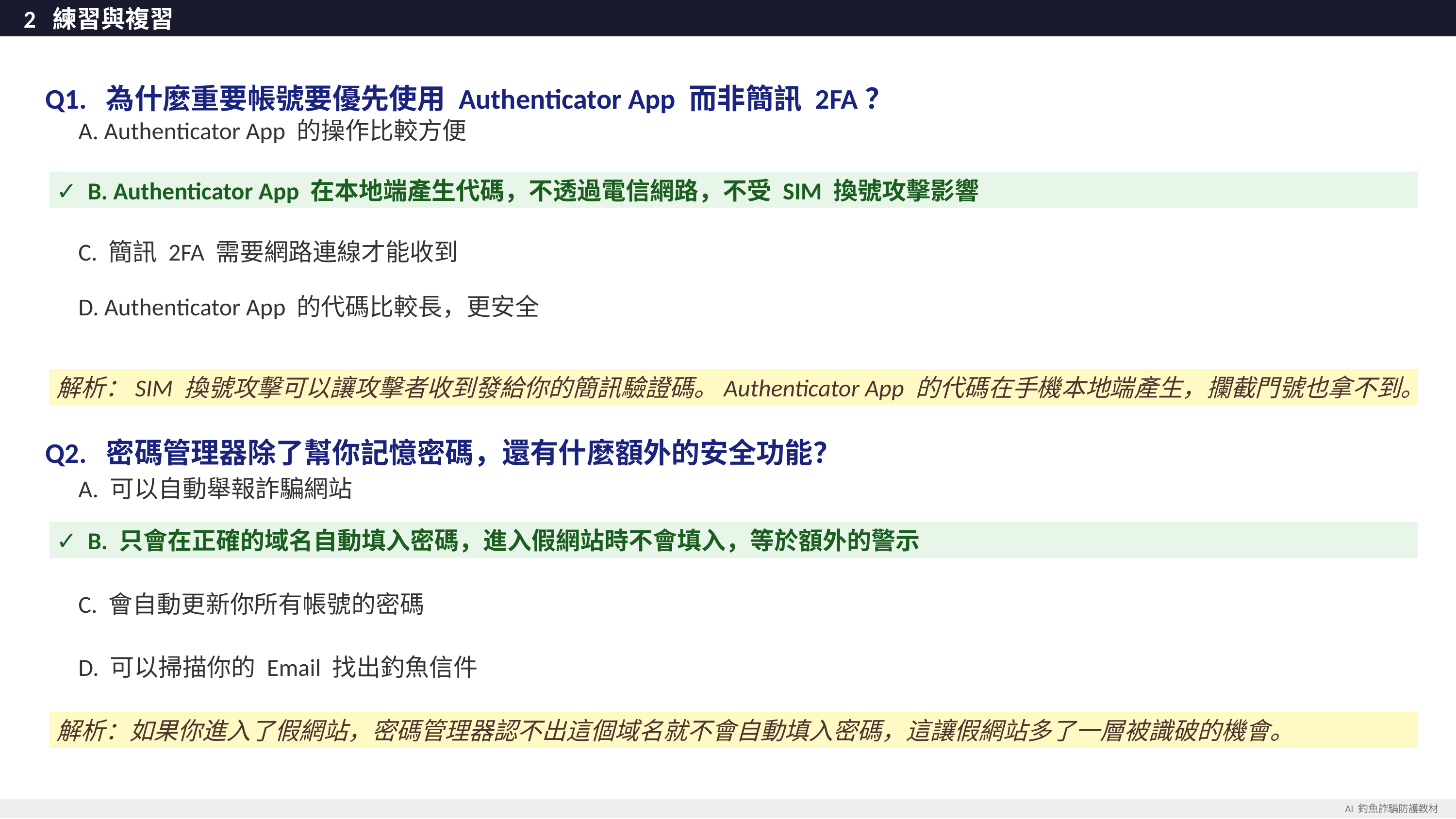

2  練習與複習
Q1.  為什麼重要帳號要優先使用 Authenticator App 而非簡訊 2FA？
    A. Authenticator App 的操作比較方便
✓  B. Authenticator App 在本地端產生代碼，不透過電信網路，不受 SIM 換號攻擊影響
    C. 簡訊 2FA 需要網路連線才能收到
    D. Authenticator App 的代碼比較長，更安全
解析：SIM 換號攻擊可以讓攻擊者收到發給你的簡訊驗證碼。Authenticator App 的代碼在手機本地端產生，攔截門號也拿不到。
Q2.  密碼管理器除了幫你記憶密碼，還有什麼額外的安全功能？
    A. 可以自動舉報詐騙網站
✓  B. 只會在正確的域名自動填入密碼，進入假網站時不會填入，等於額外的警示
    C. 會自動更新你所有帳號的密碼
    D. 可以掃描你的 Email 找出釣魚信件
解析：如果你進入了假網站，密碼管理器認不出這個域名就不會自動填入密碼，這讓假網站多了一層被識破的機會。
AI 釣魚詐騙防護教材